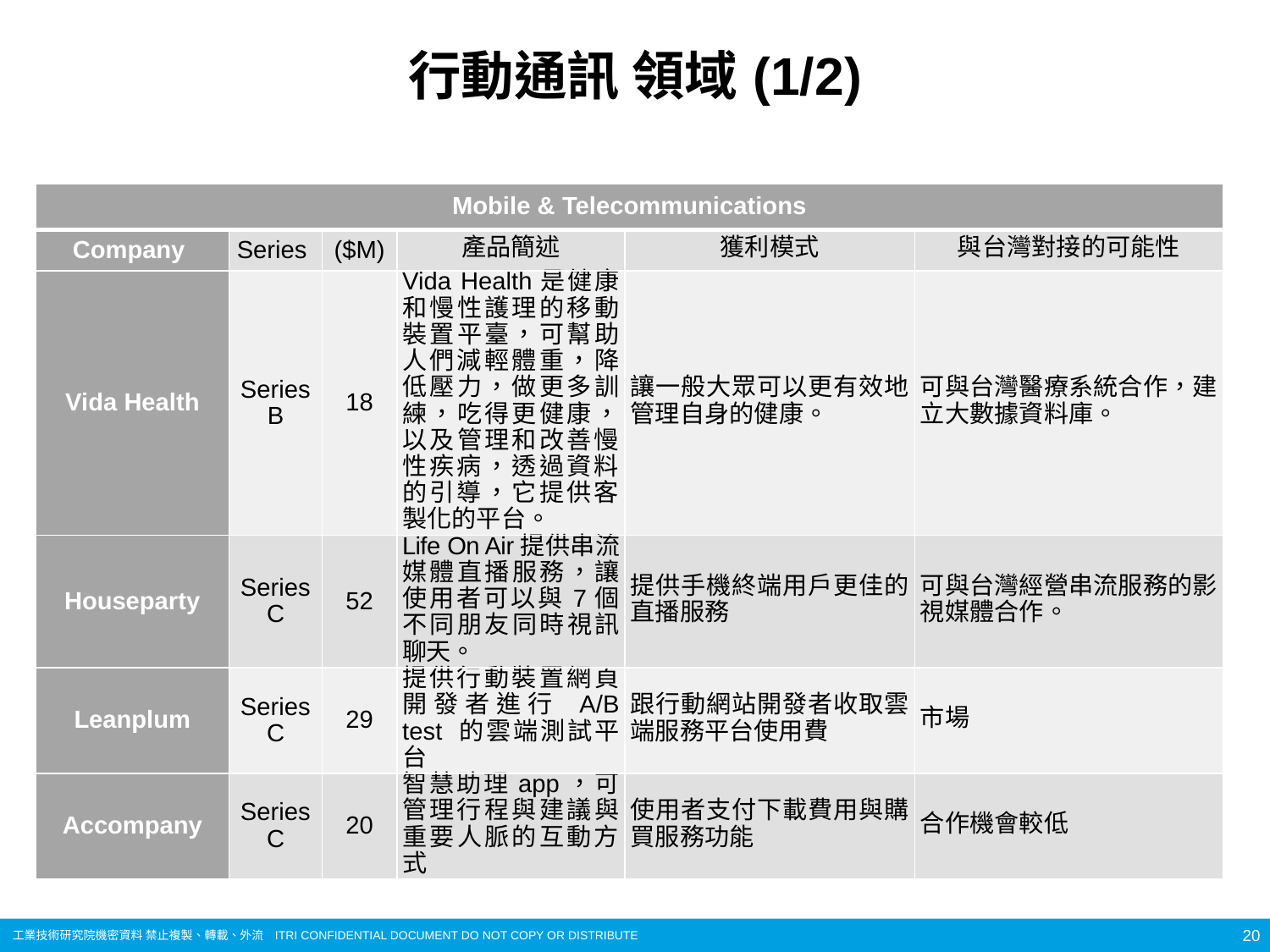

# 行動通訊 領域(1/2)
| Mobile & Telecommunications |  |  |  |  |  |
| --- | --- | --- | --- | --- | --- |
| Company | Series | ($M) | 產品簡述 | 獲利模式 | 與台灣對接的可能性 |
| Vida Health | Series B | 18 | Vida Health是健康和慢性護理的移動裝置平臺，可幫助人們減輕體重，降低壓力，做更多訓練，吃得更健康，以及管理和改善慢性疾病，透過資料的引導，它提供客製化的平台。 | 讓一般大眾可以更有效地管理自身的健康。 | 可與台灣醫療系統合作，建立大數據資料庫。 |
| Houseparty | Series C | 52 | Life On Air提供串流媒體直播服務，讓使用者可以與7個不同朋友同時視訊聊天。 | 提供手機終端用戶更佳的直播服務 | 可與台灣經營串流服務的影視媒體合作。 |
| Leanplum | Series C | 29 | 提供行動裝置網頁開發者進行 A/B test 的雲端測試平台 | 跟行動網站開發者收取雲端服務平台使用費 | 市場 |
| Accompany | Series C | 20 | 智慧助理app，可管理行程與建議與重要人脈的互動方式 | 使用者支付下載費用與購買服務功能 | 合作機會較低 |